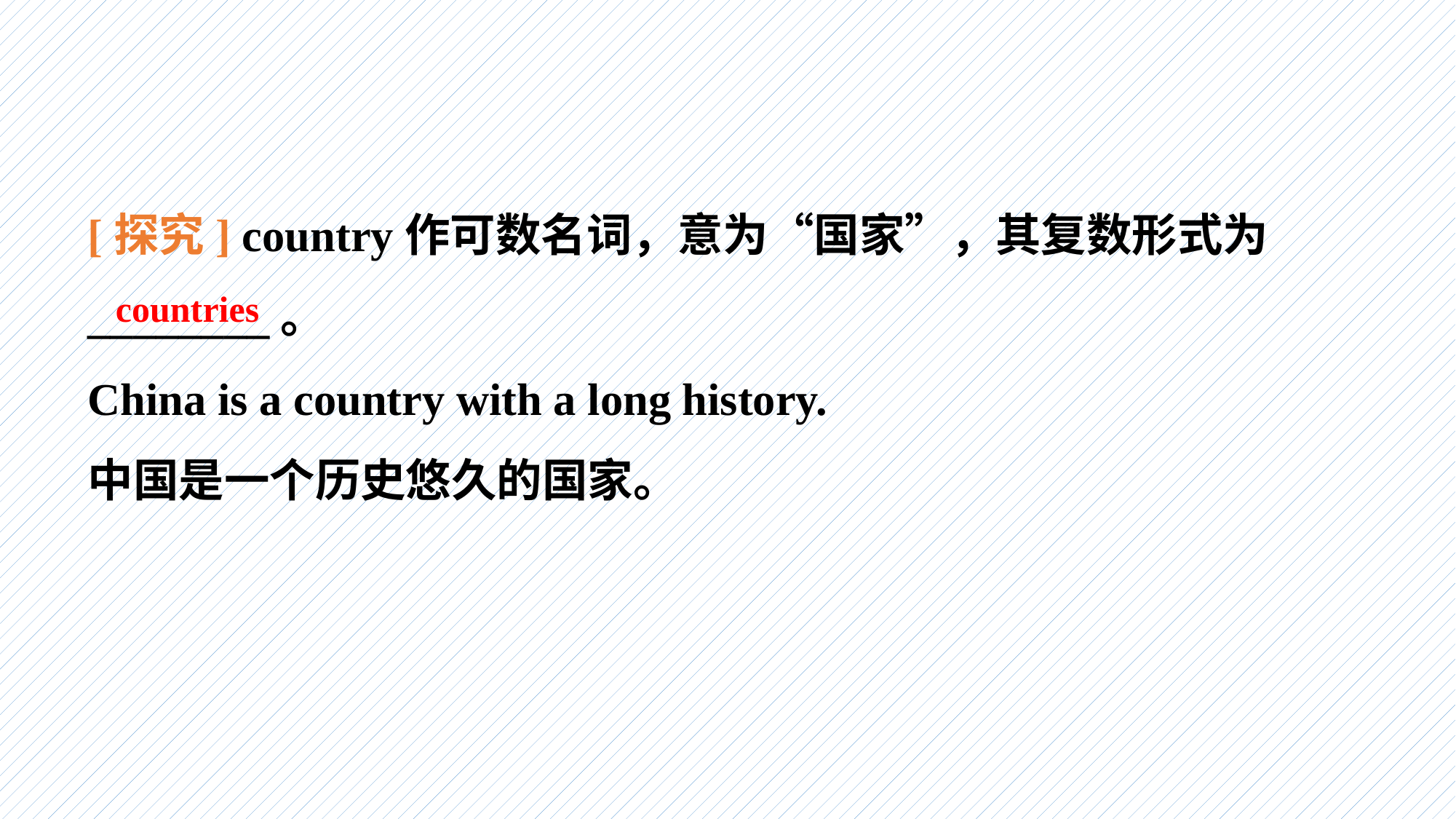

[探究] country作可数名词，意为“国家”，其复数形式为 ________。
China is a country with a long history.
中国是一个历史悠久的国家。
countries